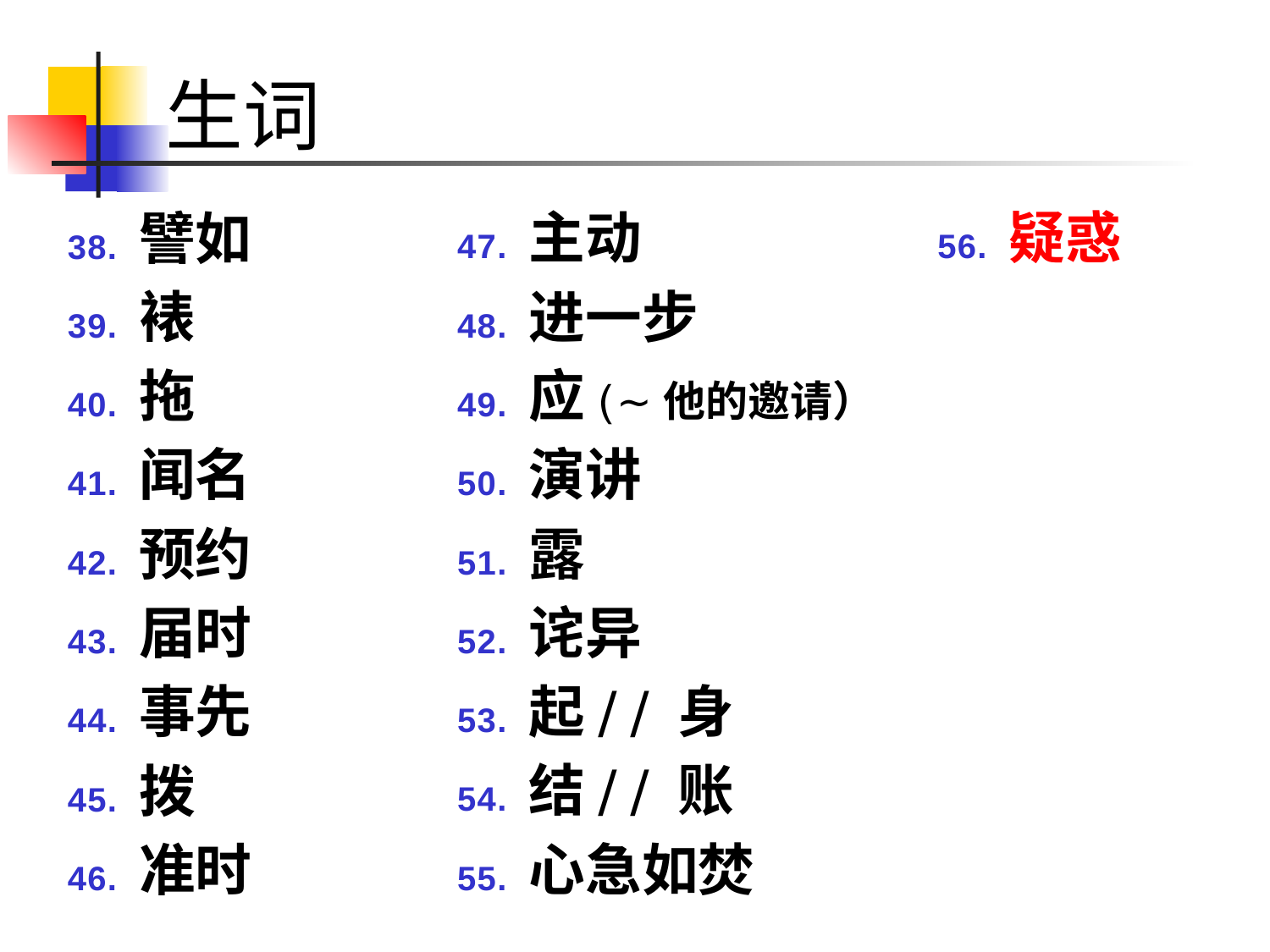

# 生词
譬如
裱
拖
闻名
预约
届时
事先
拨
准时

主动
进一步
应(~他的邀请）
演讲
露
诧异
起//身
结//账
心急如焚
疑惑